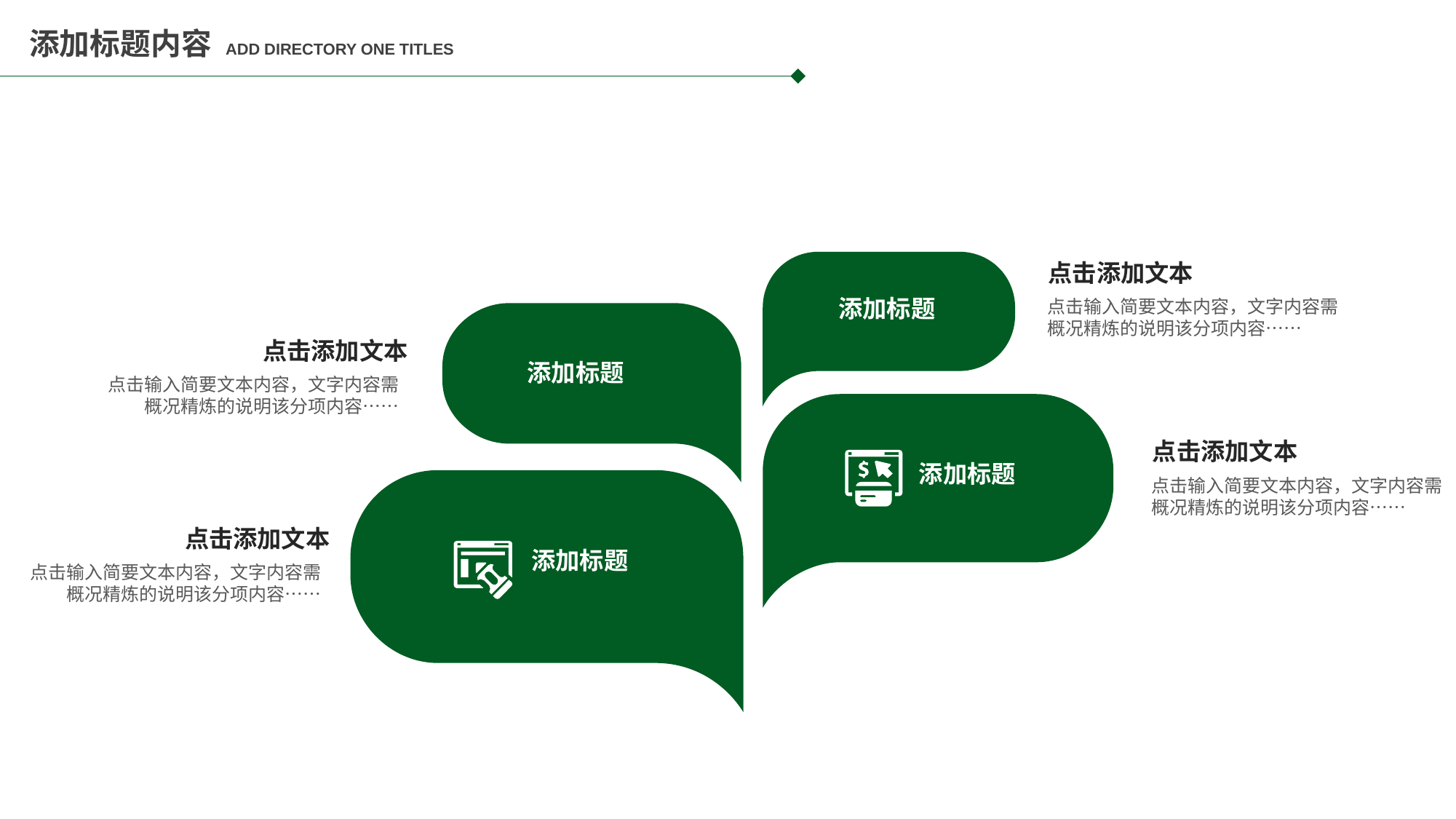

添加标题内容 ADD DIRECTORY ONE TITLES

点击添加文本
添加标题
点击输入简要文本内容，文字内容需概况精炼的说明该分项内容……

点击添加文本
添加标题
点击输入简要文本内容，文字内容需概况精炼的说明该分项内容……

点击添加文本

添加标题
点击输入简要文本内容，文字内容需概况精炼的说明该分项内容……

点击添加文本
添加标题

点击输入简要文本内容，文字内容需概况精炼的说明该分项内容……